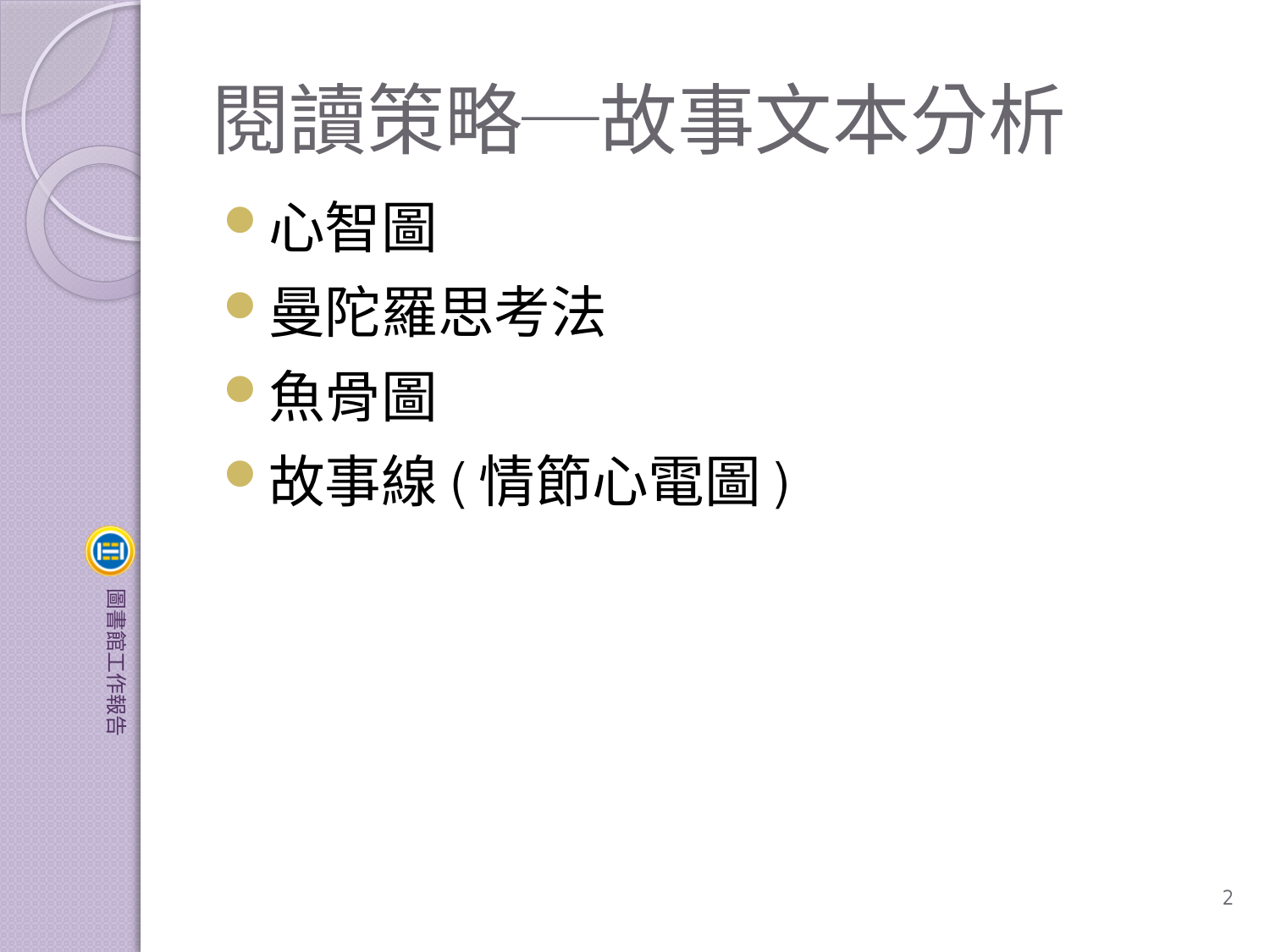

# 閱讀策略─故事文本分析
心智圖
曼陀羅思考法
魚骨圖
故事線(情節心電圖)
2